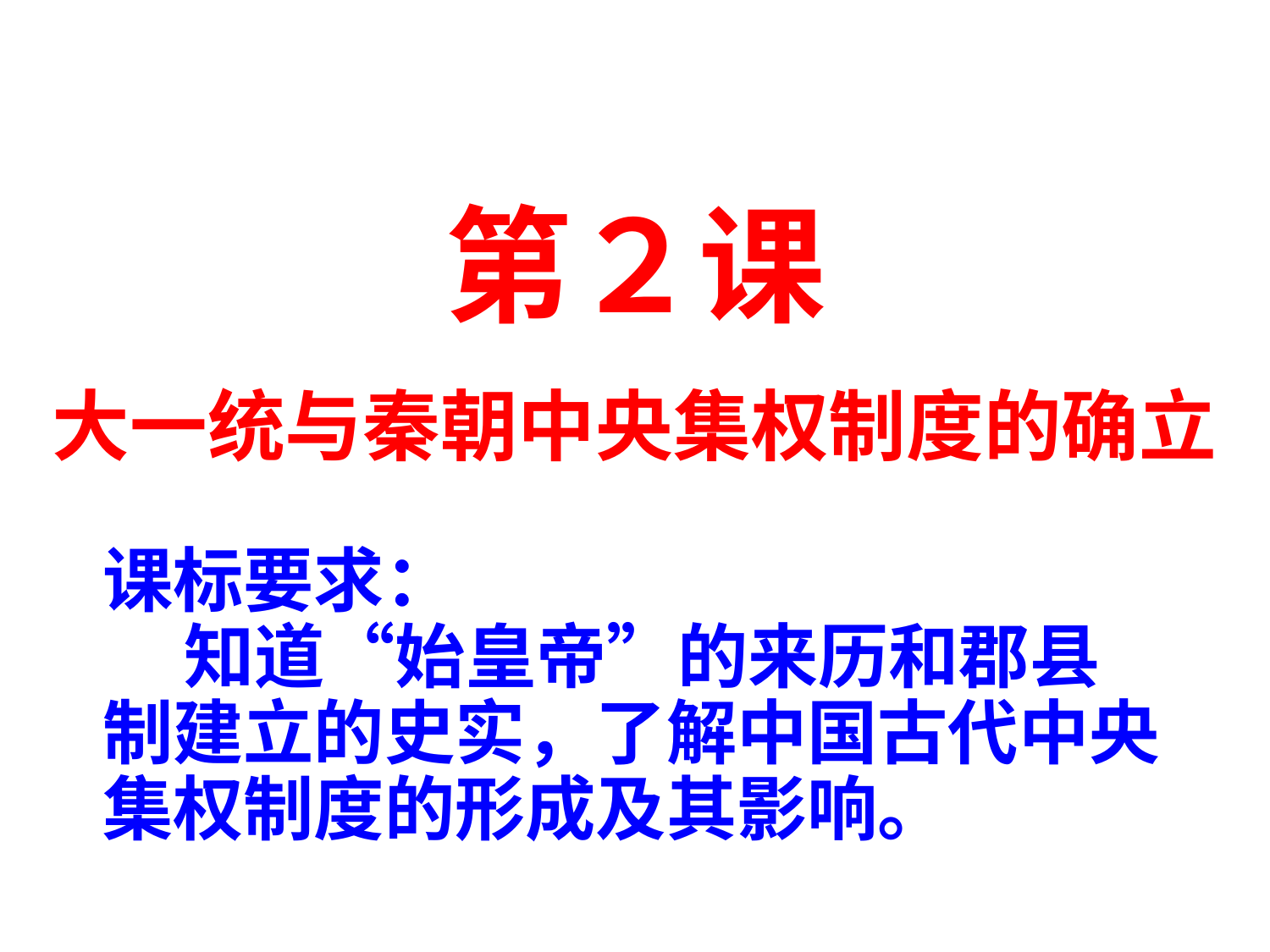

第２课
大一统与秦朝中央集权制度的确立
课标要求：
    知道“始皇帝”的来历和郡县制建立的史实，了解中国古代中央集权制度的形成及其影响。